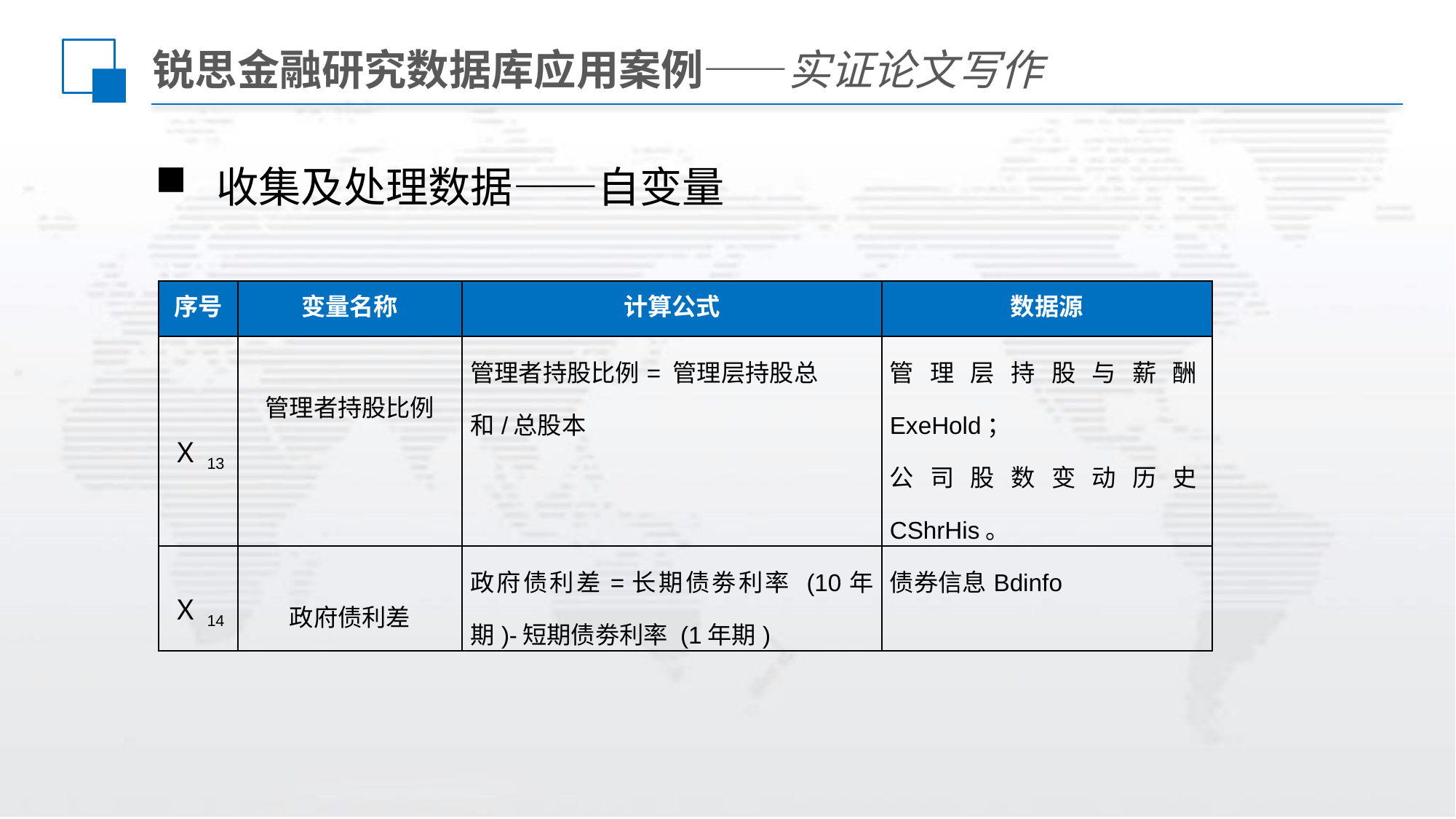

# 锐思金融研究数据库应用案例——实证论文写作
收集及处理数据——自变量

| 序号 | 变量名称 | 计算公式 | 数据源 |
| --- | --- | --- | --- |
| Ｘ13 | 管理者持股比例 | 管理者持股比例= 管理层持股总和/总股本 | 管理层持股与薪酬ExeHold； 公司股数变动历史CShrHis。 |
| Ｘ14 | 政府债利差 | 政府债利差=长期债劵利率 (10年期)-短期债劵利率 (1年期) | 债券信息Bdinfo |